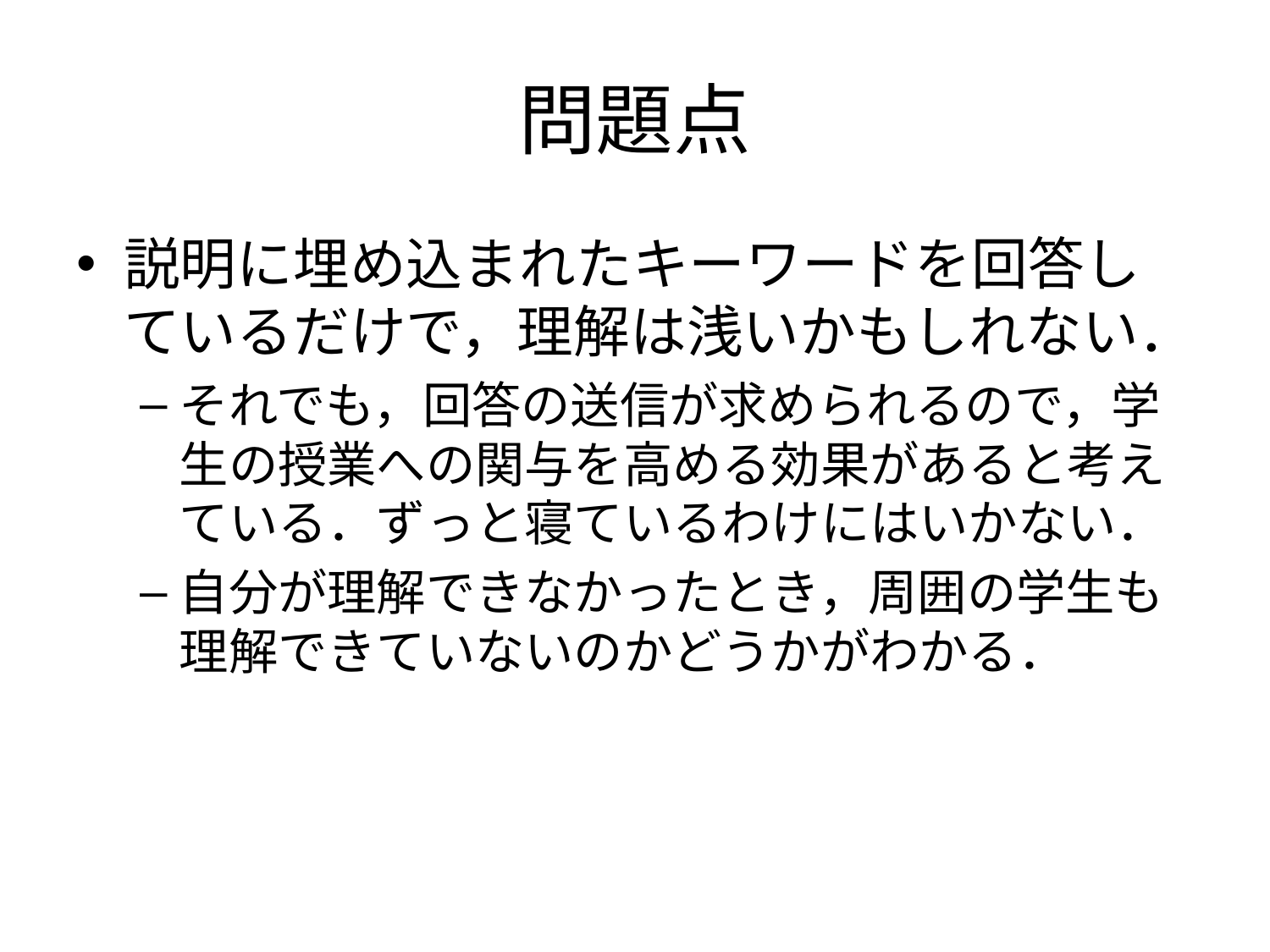

# 問題点
説明に埋め込まれたキーワードを回答しているだけで，理解は浅いかもしれない．
それでも，回答の送信が求められるので，学生の授業への関与を高める効果があると考えている．ずっと寝ているわけにはいかない．
自分が理解できなかったとき，周囲の学生も理解できていないのかどうかがわかる．